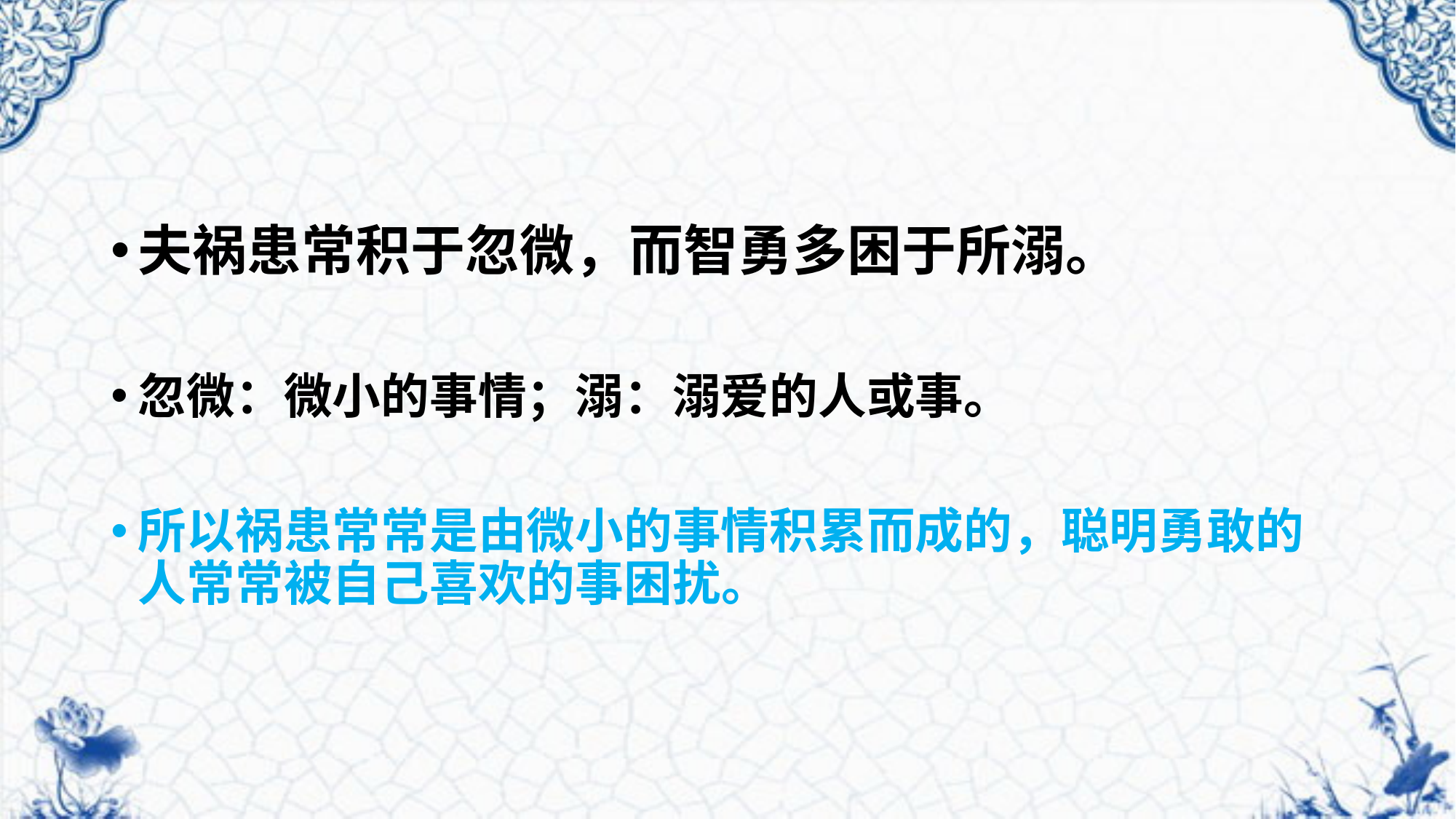

#
夫祸患常积于忽微，而智勇多困于所溺。

忽微：微小的事情；溺：溺爱的人或事。

所以祸患常常是由微小的事情积累而成的，聪明勇敢的人常常被自己喜欢的事困扰。